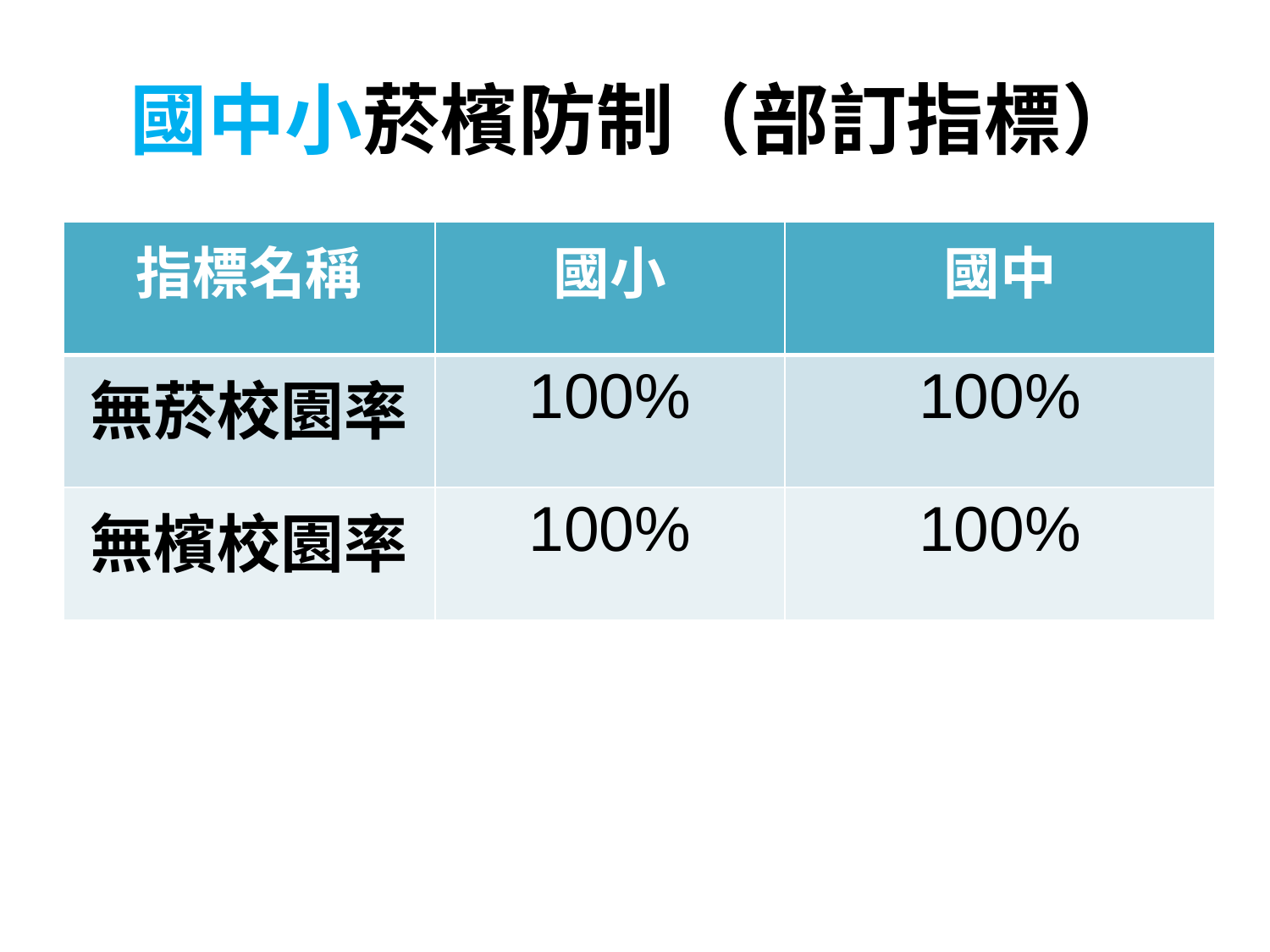

# 國中小菸檳防制（部訂指標）
| 指標名稱 | 國小 | 國中 |
| --- | --- | --- |
| 無菸校園率 | 100% | 100% |
| 無檳校園率 | 100% | 100% |